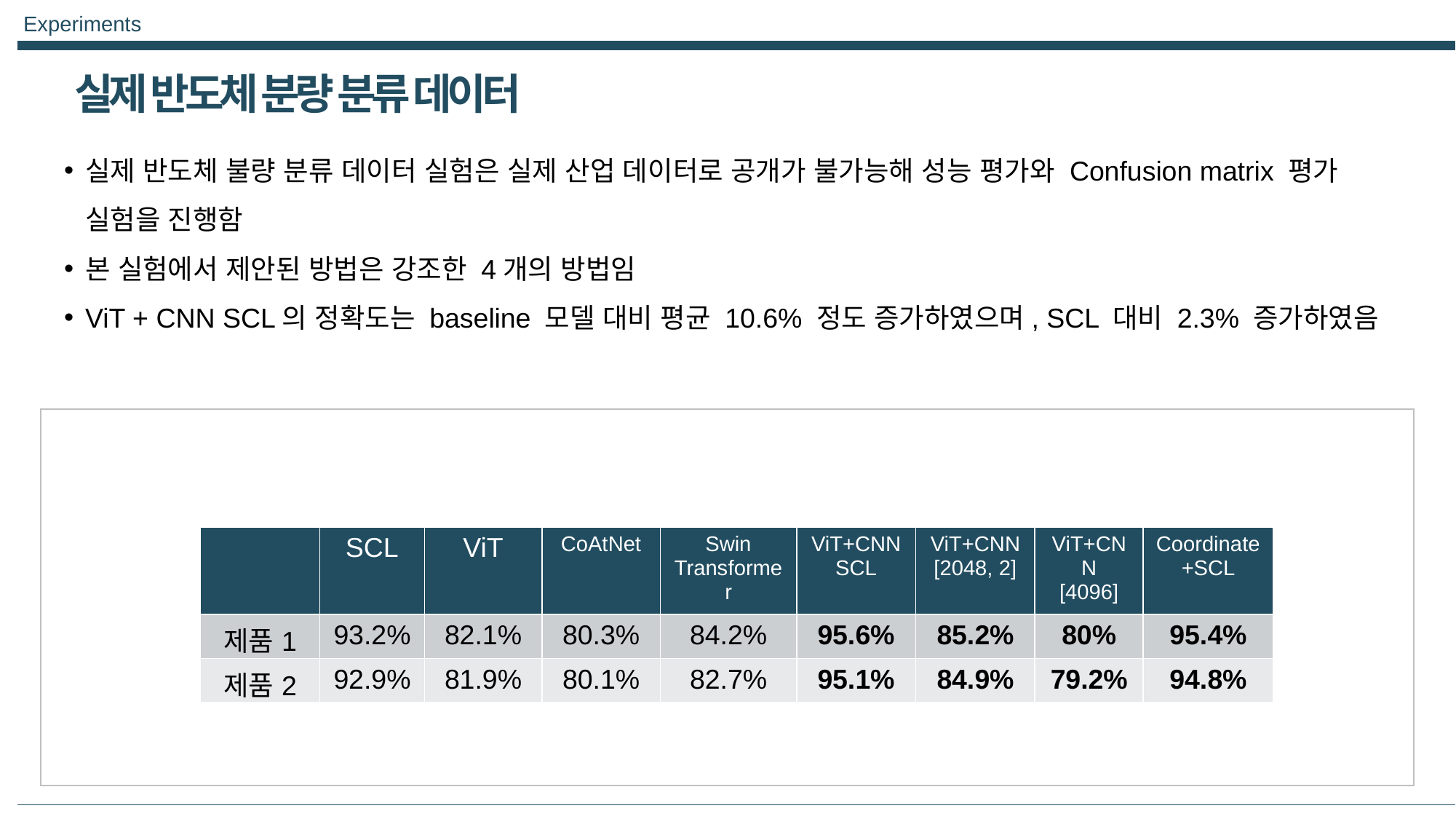

Experiments
실제 반도체 분량 분류 데이터
실제 반도체 불량 분류 데이터 실험은 실제 산업 데이터로 공개가 불가능해 성능 평가와 Confusion matrix 평가 실험을 진행함
본 실험에서 제안된 방법은 강조한 4개의 방법임
ViT + CNN SCL의 정확도는 baseline 모델 대비 평균 10.6% 정도 증가하였으며, SCL 대비 2.3% 증가하였음
이미지
이미지
이미지

|  | SCL | ViT | CoAtNet | Swin Transformer | ViT+CNN SCL | ViT+CNN [2048, 2] | ViT+CNN [4096] | Coordinate+SCL |
| --- | --- | --- | --- | --- | --- | --- | --- | --- |
| 제품1 | 93.2% | 82.1% | 80.3% | 84.2% | 95.6% | 85.2% | 80% | 95.4% |
| 제품2 | 92.9% | 81.9% | 80.1% | 82.7% | 95.1% | 84.9% | 79.2% | 94.8% |